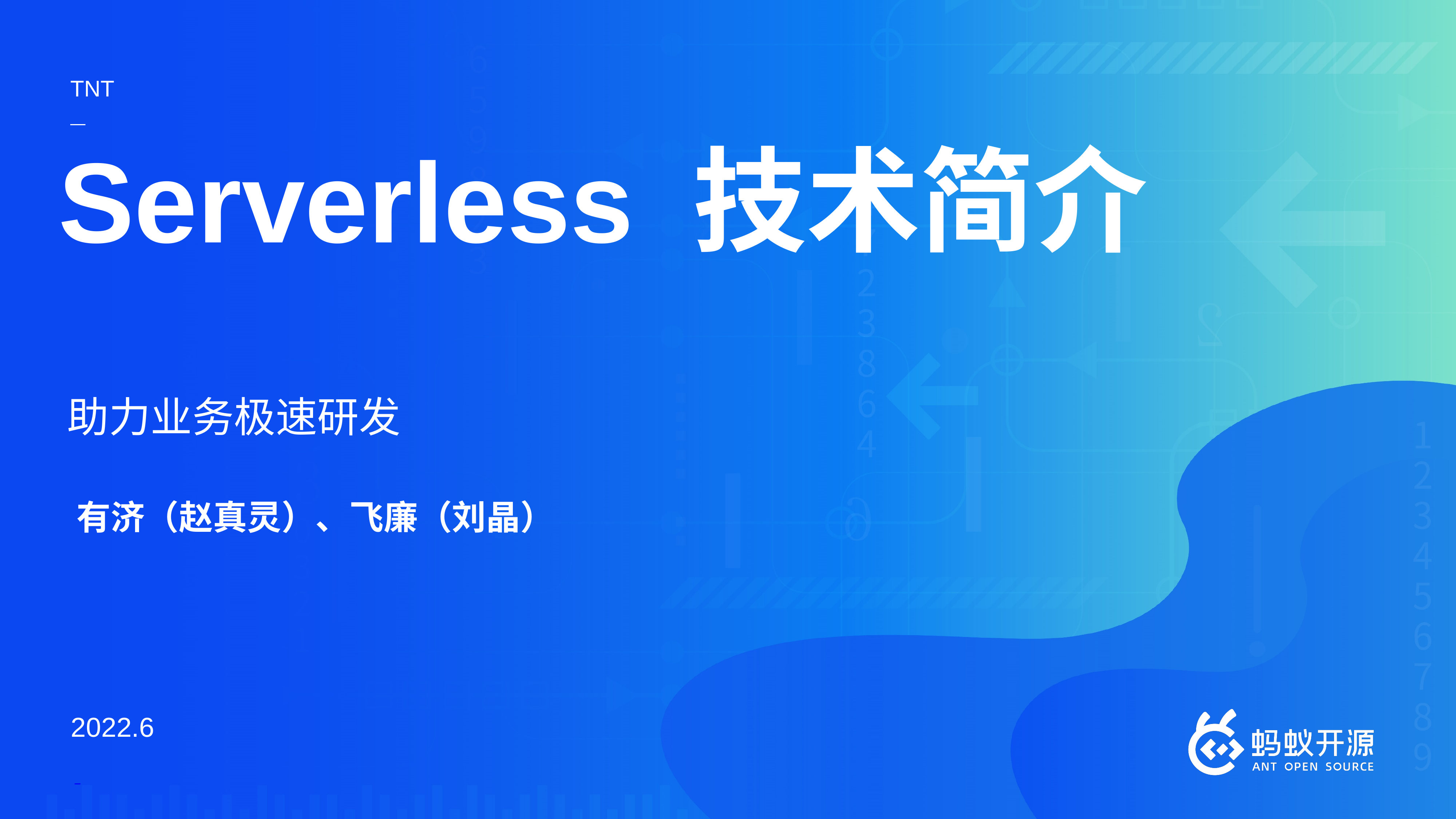

TNT
—
Serverless 技术简介

助力业务极速研发
有济（赵真灵）、飞廉（刘晶）
2022.6